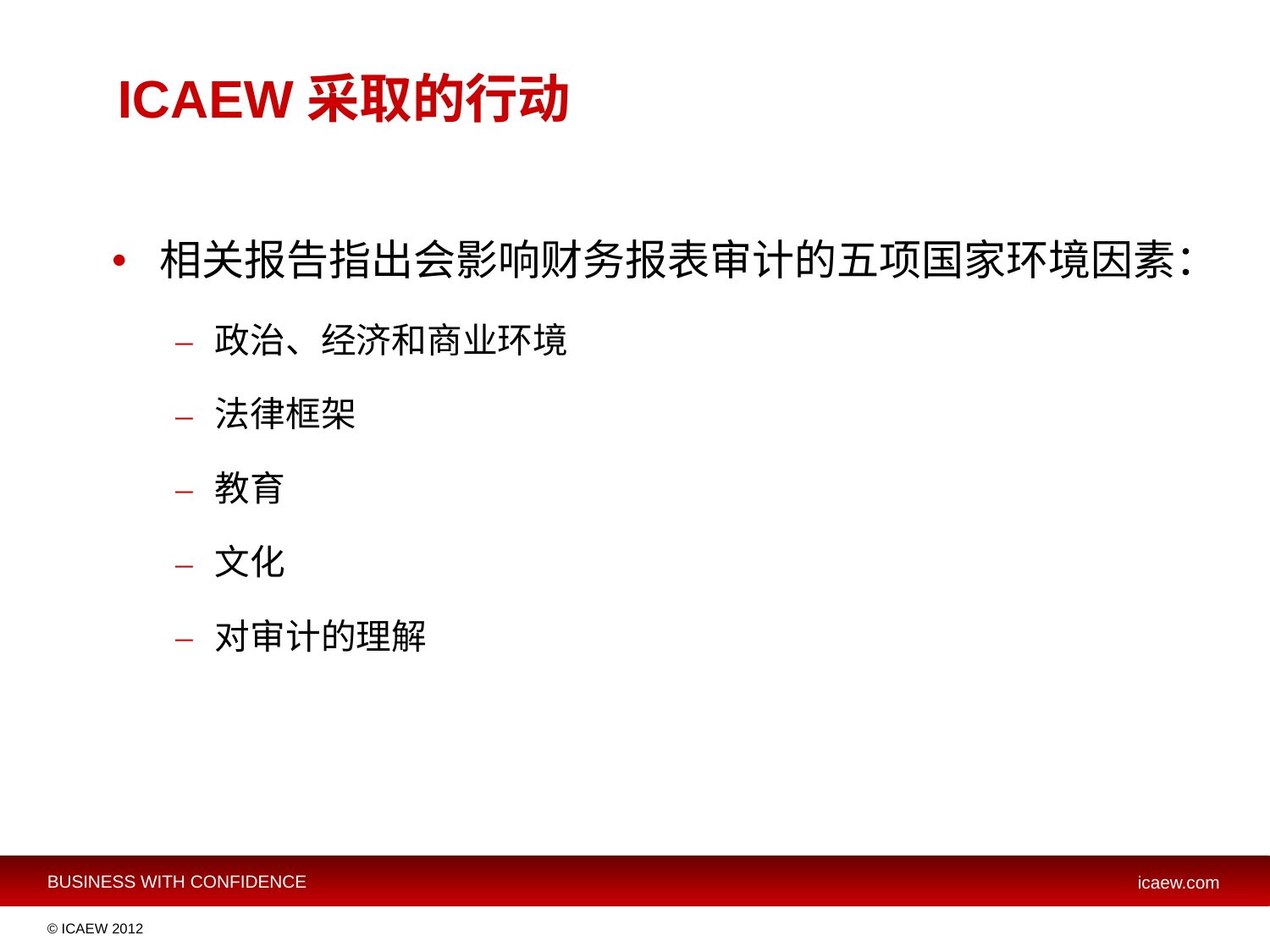

# ICAEW采取的行动
相关报告指出会影响财务报表审计的五项国家环境因素：
政治、经济和商业环境
法律框架
教育
文化
对审计的理解